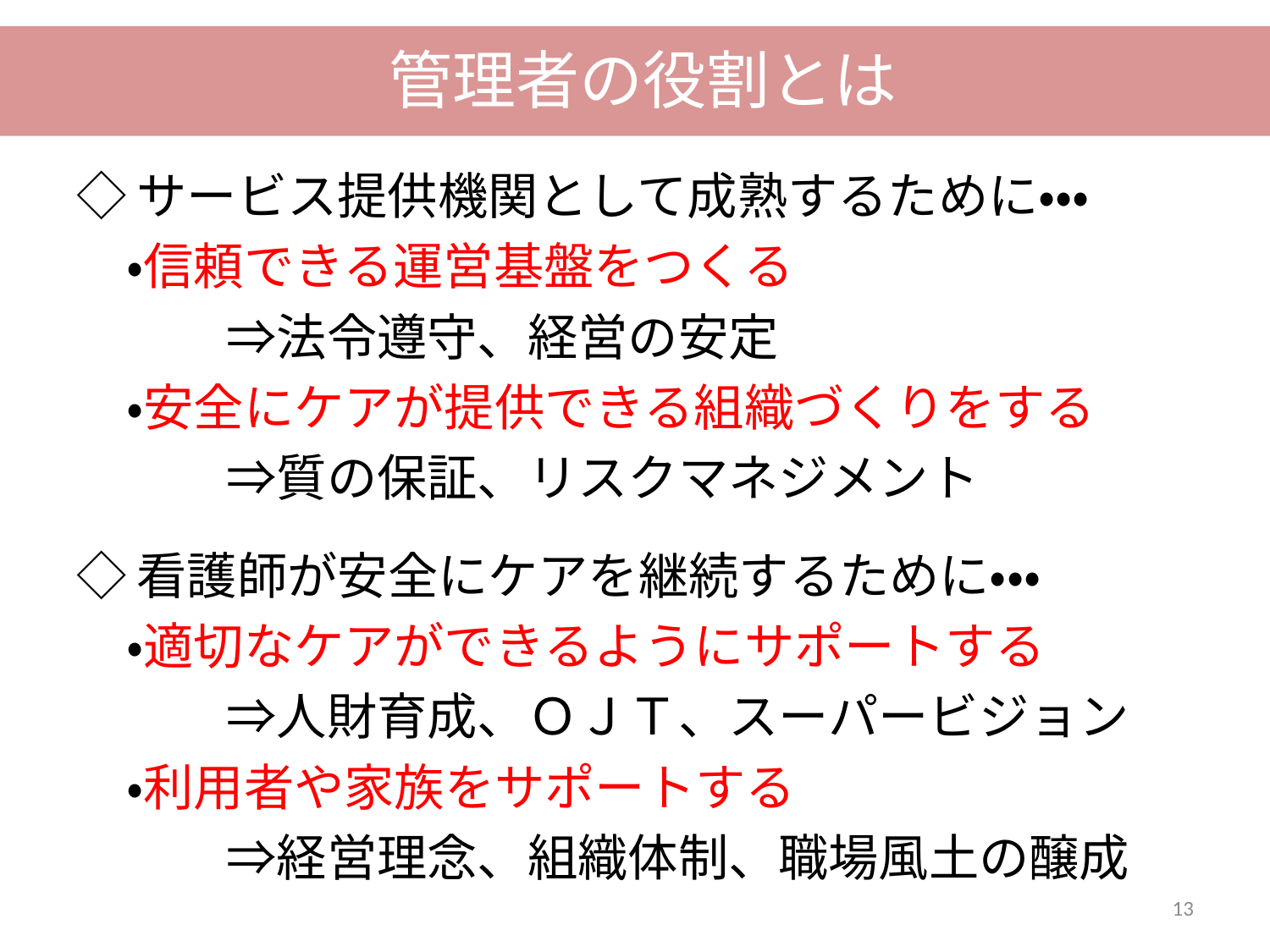

管理者の役割とは
◇サービス提供機関として成熟するために・・・
　・信頼できる運営基盤をつくる
　　　⇒法令遵守、経営の安定
　・安全にケアが提供できる組織づくりをする
　　　⇒質の保証、リスクマネジメント

◇看護師が安全にケアを継続するために・・・
　・適切なケアができるようにサポートする
　　　⇒人財育成、ＯＪＴ、スーパービジョン
　・利用者や家族をサポートする
　　　⇒経営理念、組織体制、職場風土の醸成
13